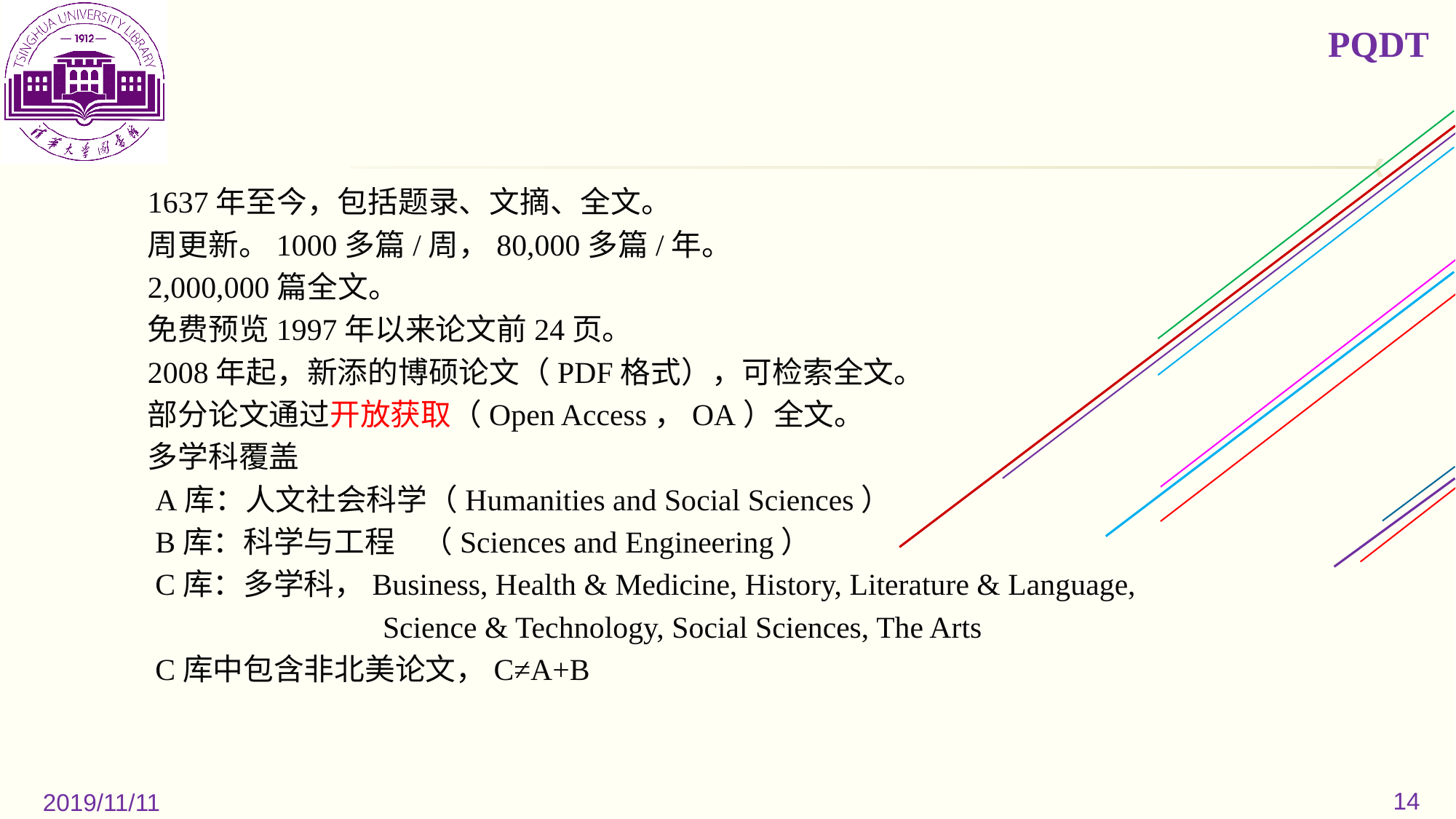

PQDT
1637年至今，包括题录、文摘、全文。
周更新。1000多篇/周，80,000多篇/年。
2,000,000篇全文。
免费预览1997年以来论文前24页。
2008年起，新添的博硕论文（PDF格式），可检索全文。
部分论文通过开放获取（Open Access，OA）全文。
多学科覆盖
 A库：人文社会科学（Humanities and Social Sciences）
 B库：科学与工程    （Sciences and Engineering）
 C库：多学科，Business, Health & Medicine, History, Literature & Language,
Science & Technology, Social Sciences, The Arts
 C库中包含非北美论文，C≠A+B
14
2019/11/11